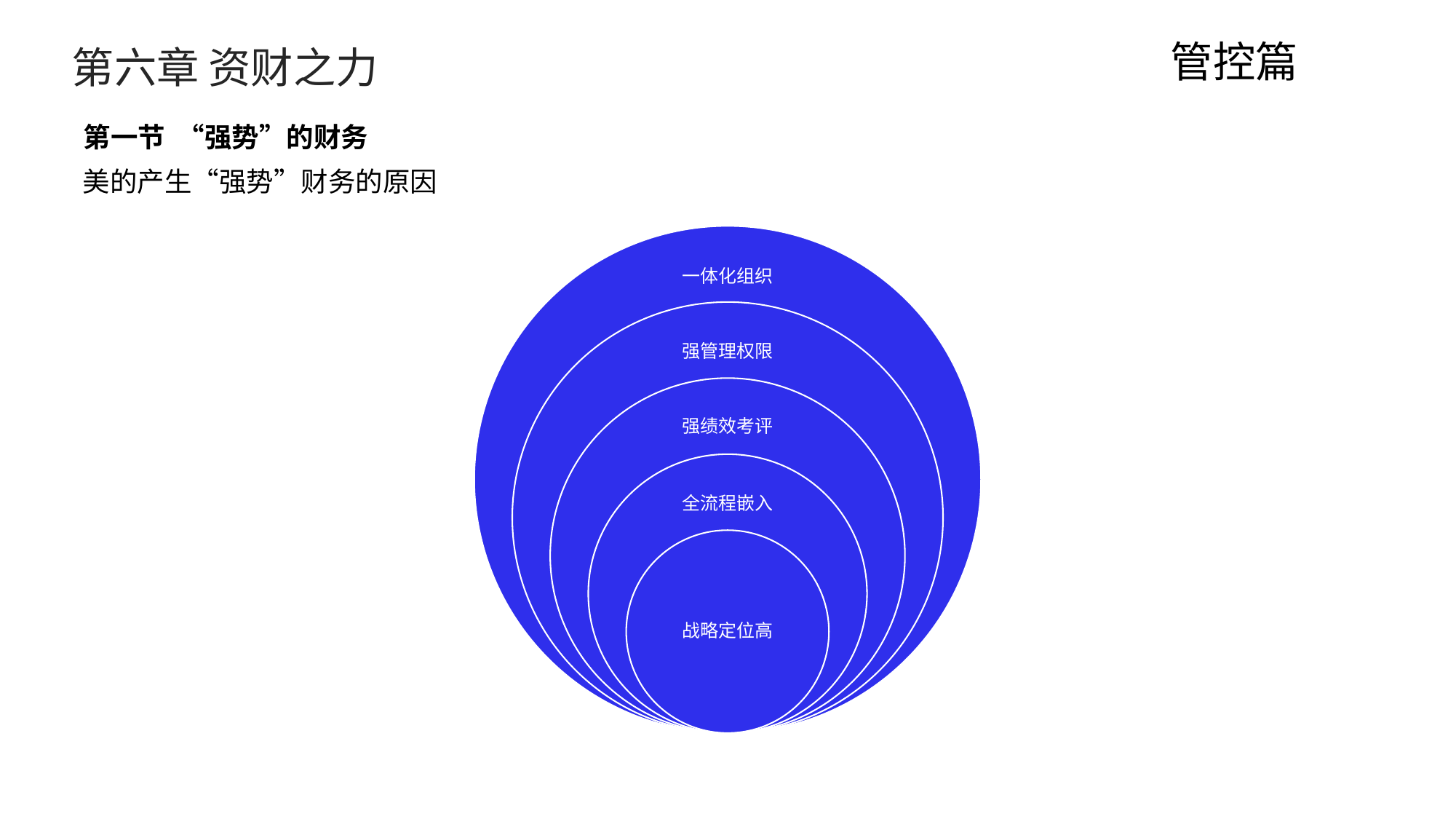

管控篇
第六章 资财之力
第一节  “强势”的财务
美的产生“强势”财务的原因
一体化组织
强管理权限
强绩效考评
全流程嵌入
战略定位高